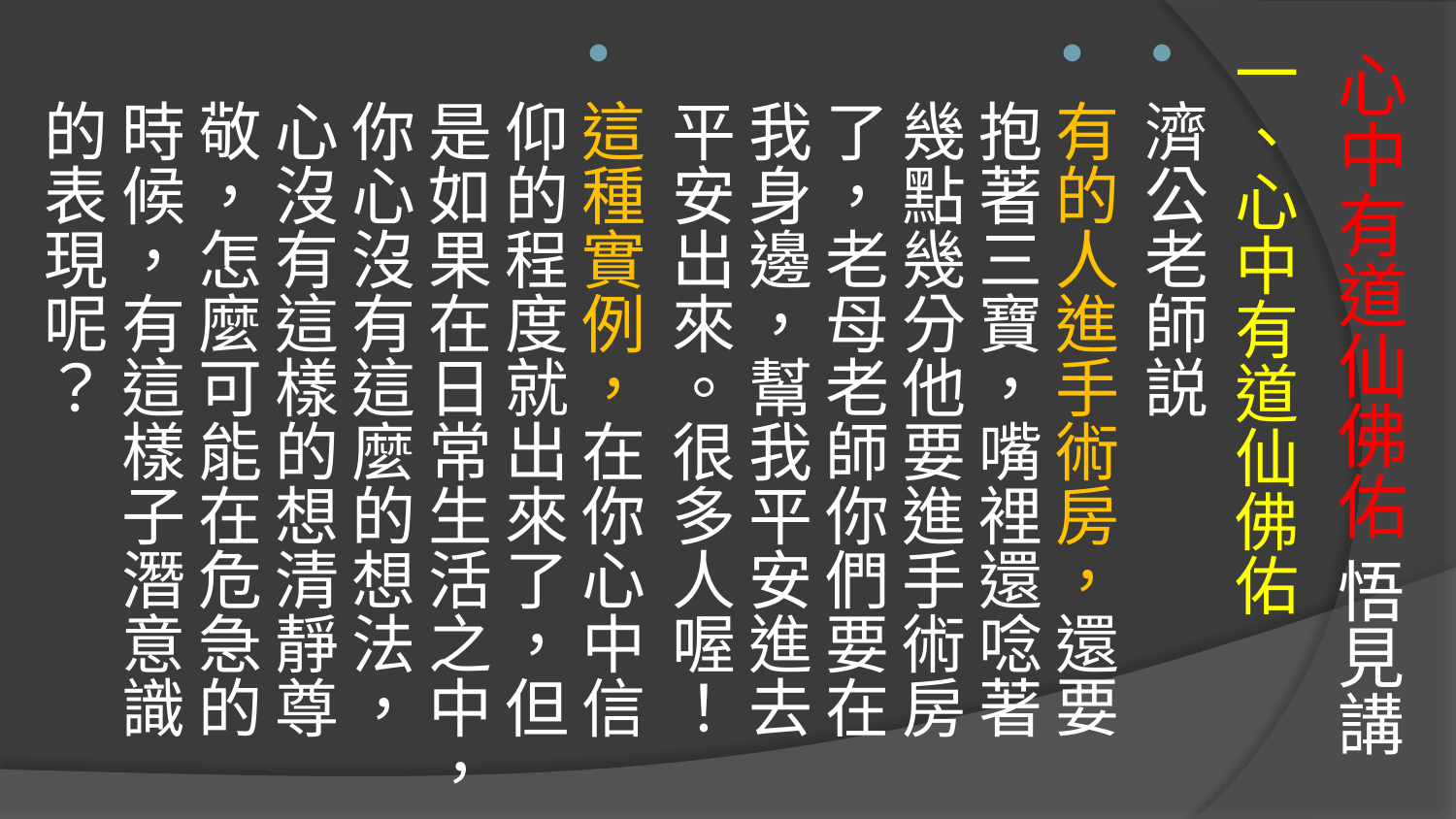

# 心中有道仙佛佑 悟見講
一、心中有道仙佛佑
濟公老師説
有的人進手術房，還要抱著三寶，嘴裡還唸著幾點幾分他要進手術房了，老母老師你們要在我身邊，幫我平安進去平安出來。很多人喔！
這種實例，在你心中信仰的程度就出來了，但是如果在日常生活之中，你心沒有這麼的想法，心沒有這樣的想清靜尊敬，怎麼可能在危急的時候，有這樣子潛意識的表現呢？